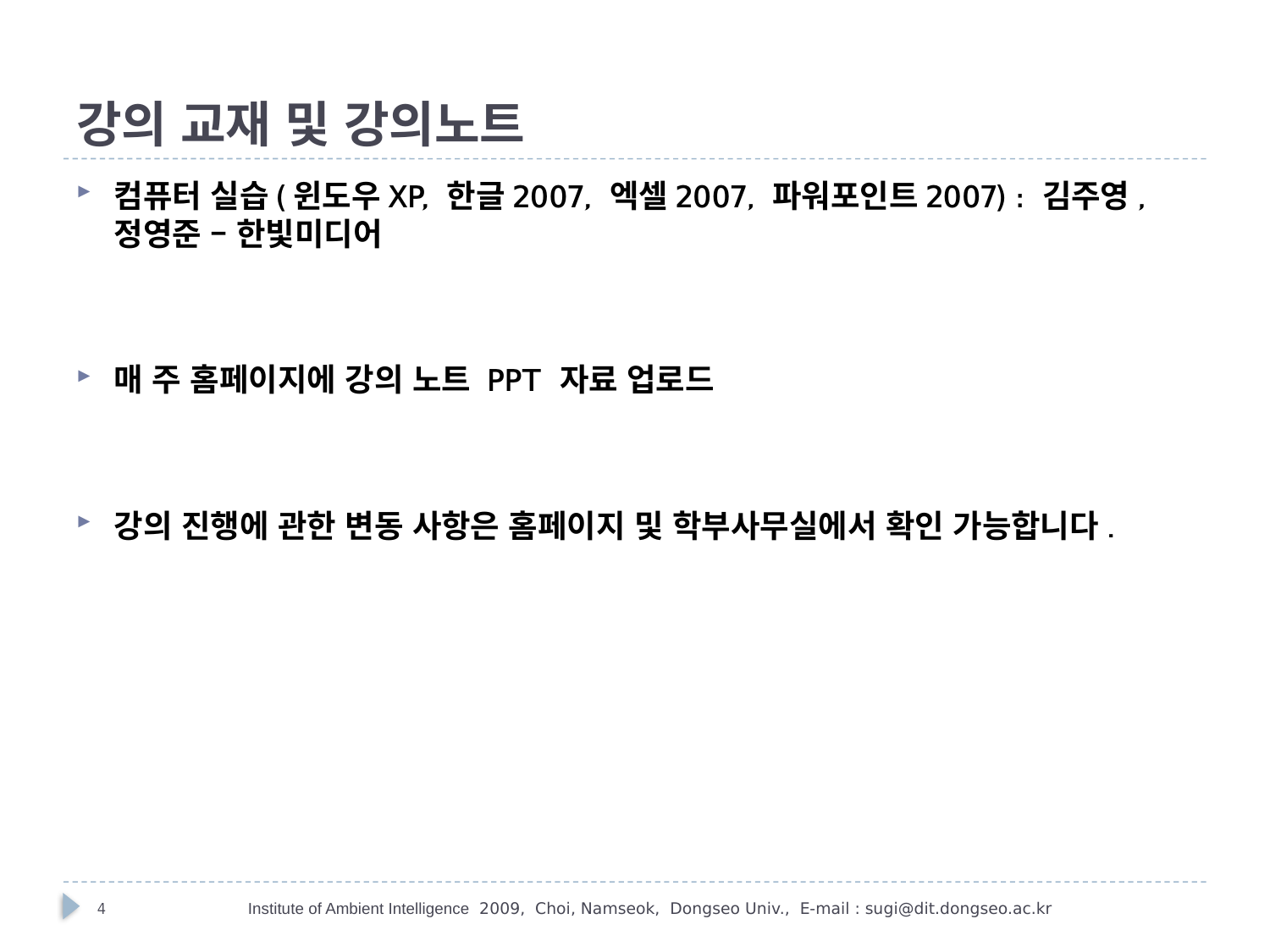

# 강의 교재 및 강의노트
컴퓨터 실습(윈도우XP, 한글2007, 엑셀2007, 파워포인트2007) : 김주영, 정영준 – 한빛미디어

매 주 홈페이지에 강의 노트 PPT 자료 업로드

강의 진행에 관한 변동 사항은 홈페이지 및 학부사무실에서 확인 가능합니다.